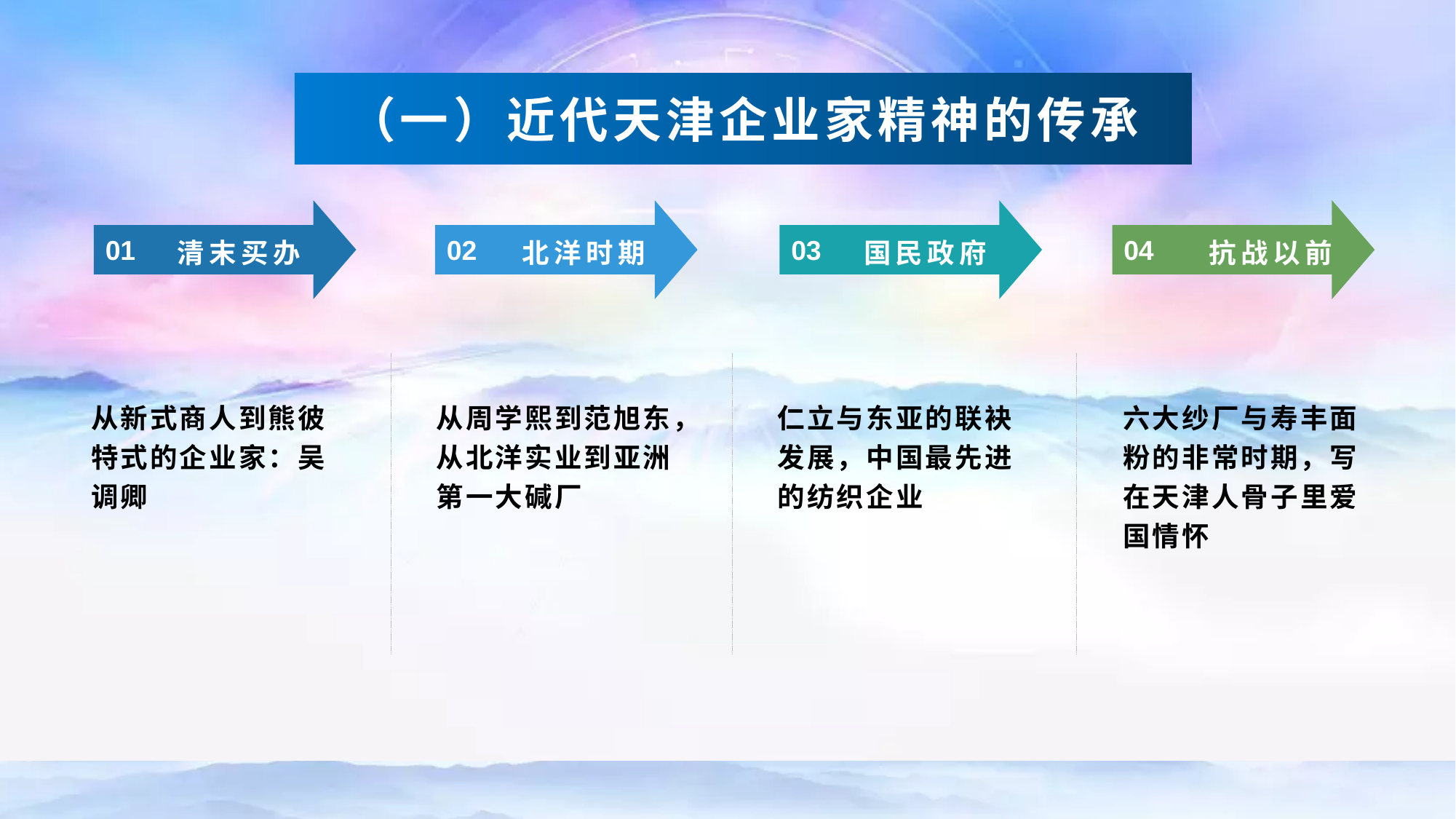

（一）近代天津企业家精神的传承

清末买办
北洋时期
国民政府
抗战以前
01
02
03
04
从新式商人到熊彼特式的企业家：吴调卿
从周学熙到范旭东，从北洋实业到亚洲第一大碱厂
仁立与东亚的联袂发展，中国最先进的纺织企业
六大纱厂与寿丰面粉的非常时期，写在天津人骨子里爱国情怀
31